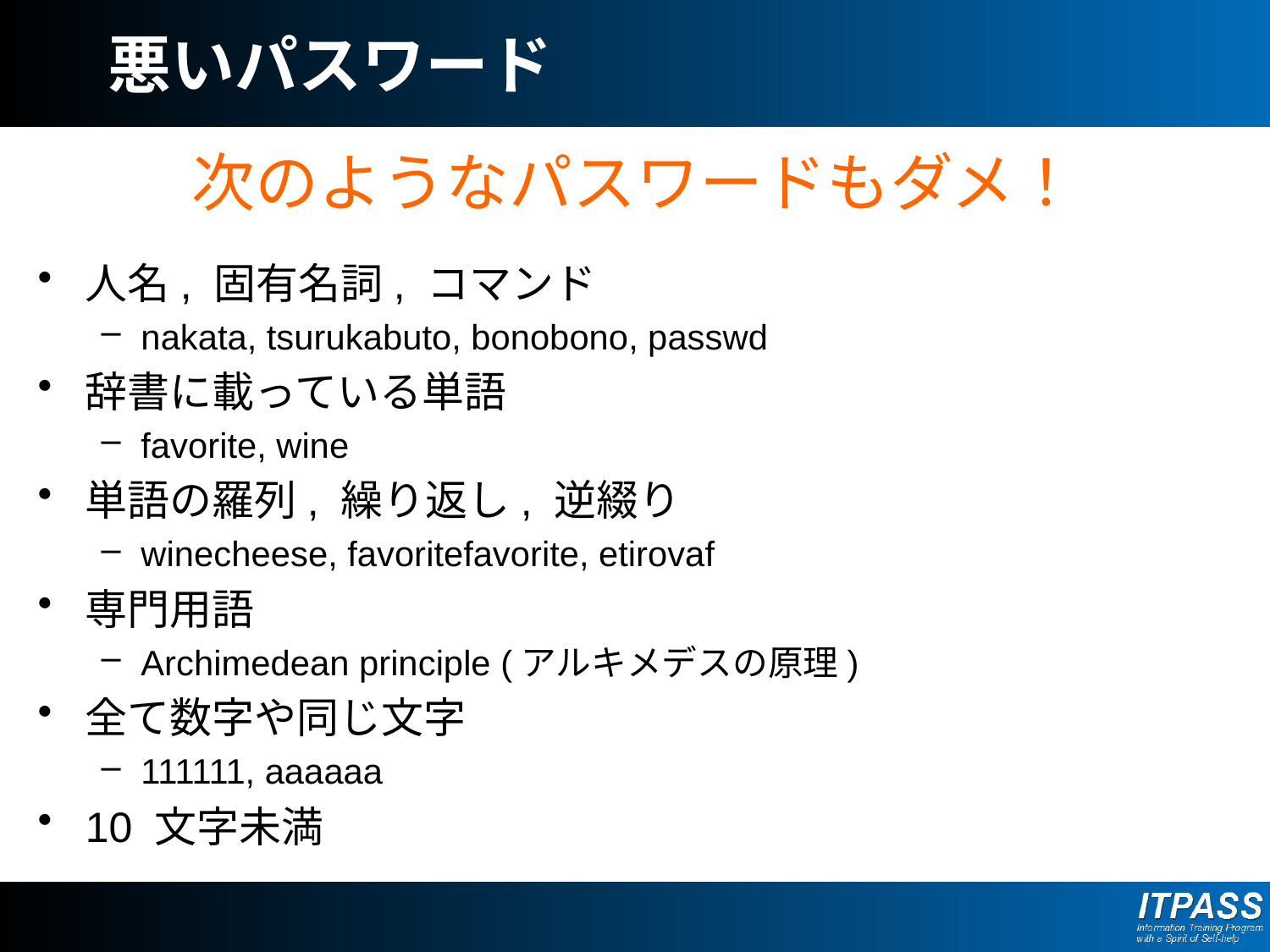

# 悪いパスワード
次のようなパスワードもダメ！

人名, 固有名詞, コマンド
nakata, tsurukabuto, bonobono, passwd
辞書に載っている単語
favorite, wine
単語の羅列, 繰り返し, 逆綴り
winecheese, favoritefavorite, etirovaf
専門用語
Archimedean principle (アルキメデスの原理)
全て数字や同じ文字
111111, aaaaaa
10 文字未満